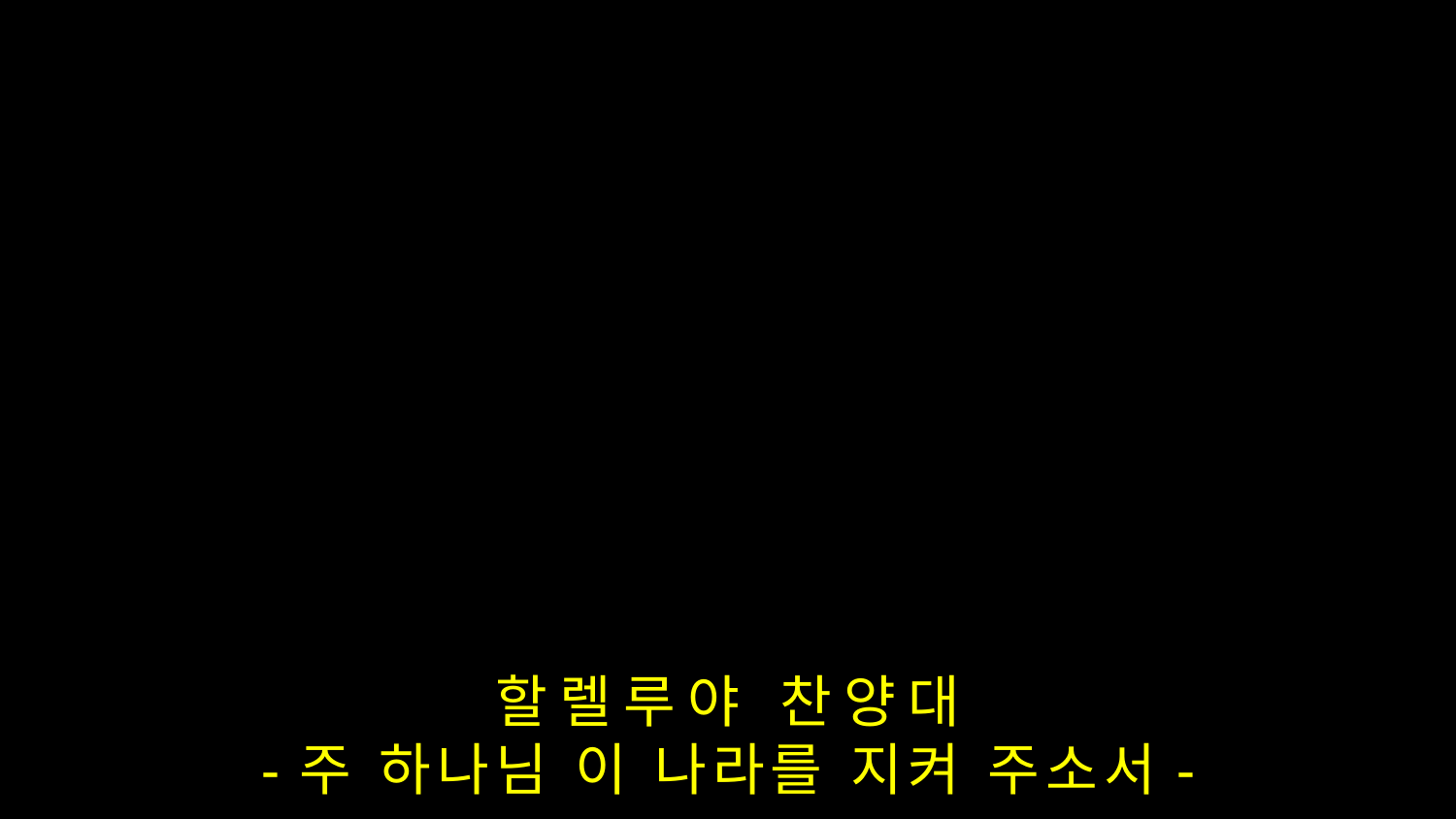

할렐루야 찬양대
-주 하나님 이 나라를 지켜 주소서-